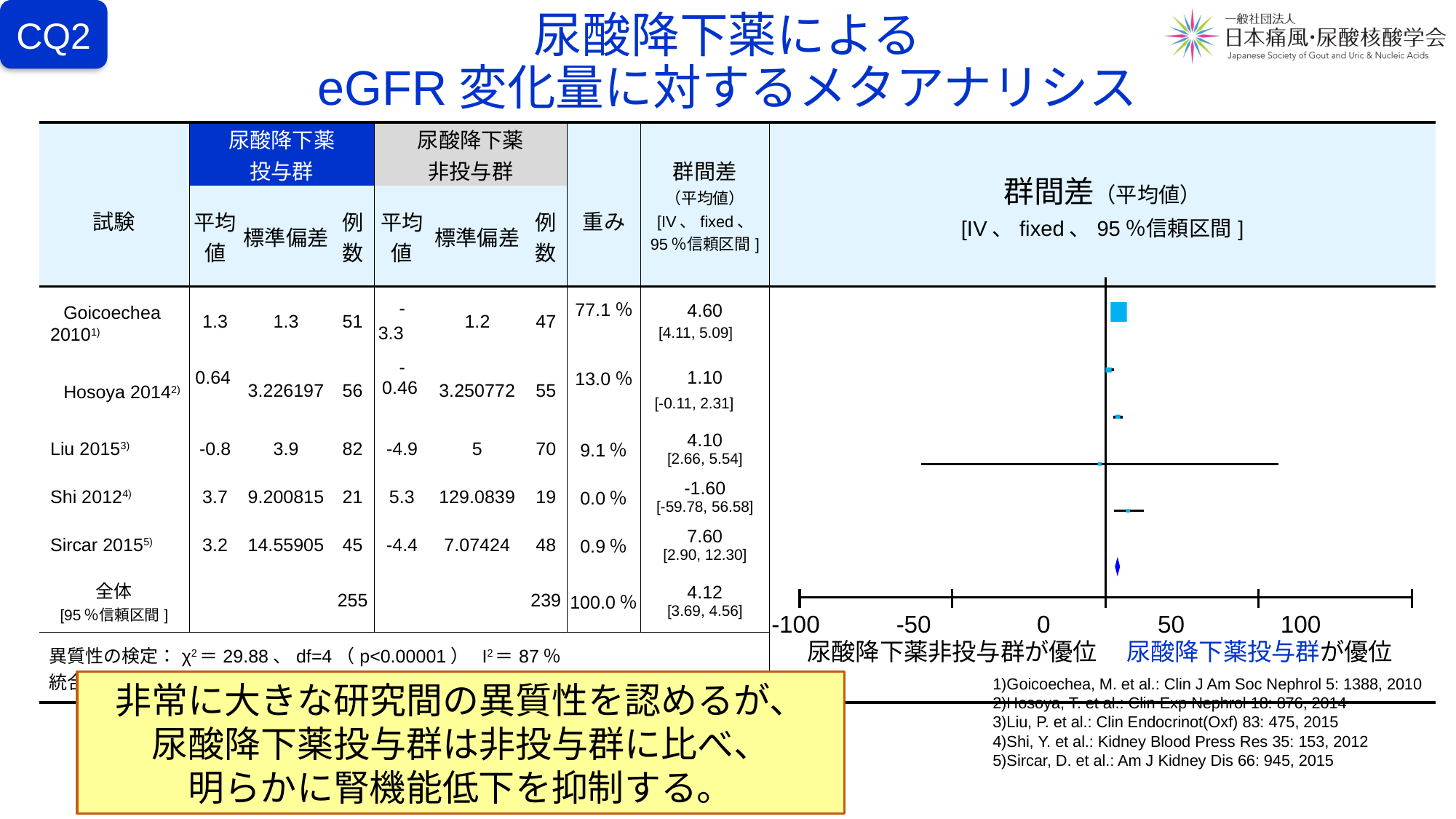

CQ2
# 尿酸降下薬による eGFR変化量に対するメタアナリシス
| 試験 | 尿酸降下薬 投与群 |  |  | 尿酸降下薬 非投与群 |  |  | 重み | 群間差 （平均値） [IV、fixed、 95％信頼区間] | 群間差（平均値） [IV、fixed、95％信頼区間] |
| --- | --- | --- | --- | --- | --- | --- | --- | --- | --- |
|  | 平均値 | 標準偏差 | 例数 | 平均値 | 標準偏差 | 例数 |  |  |  |
| Goicoechea 20101) | 1.3 | 1.3 | 51 | -3.3 | 1.2 | 47 | 77.1％ | 4.60 [4.11, 5.09] |  |
| Hosoya 20142) | 0.64 | 3.226197 | 56 | -0.46 | 3.250772 | 55 | 13.0％ | 1.10 [-0.11, 2.31] |  |
| Liu 20153) | -0.8 | 3.9 | 82 | -4.9 | 5 | 70 | 9.1％ | 4.10 [2.66, 5.54] |  |
| Shi 20124) | 3.7 | 9.200815 | 21 | 5.3 | 129.0839 | 19 | 0.0％ | -1.60 [-59.78, 56.58] |  |
| Sircar 20155) | 3.2 | 14.55905 | 45 | -4.4 | 7.07424 | 48 | 0.9％ | 7.60 [2.90, 12.30] |  |
| 全体 [95％信頼区間] |  |  | 255 |  |  | 239 | 100.0％ | 4.12 [3.69, 4.56] |  |
| 異質性の検定：χ2＝29.88、df=4（p<0.00001） I2＝87％ 統合効果の検定：z＝18.60（p<0.00001） |  |  |  |  |  |  |  |  |  |

-100              -50                       0                      50                       100
尿酸降下薬非投与群が優位
尿酸降下薬投与群が優位
1)Goicoechea, M. et al.: Clin J Am Soc Nephrol 5: 1388, 2010
2)Hosoya, T. et al.: Clin Exp Nephrol 18: 876, 2014
3)Liu, P. et al.: Clin Endocrinot(Oxf) 83: 475, 2015
4)Shi, Y. et al.: Kidney Blood Press Res 35: 153, 2012
5)Sircar, D. et al.: Am J Kidney Dis 66: 945, 2015
非常に大きな研究間の異質性を認めるが、
尿酸降下薬投与群は非投与群に比べ、
明らかに腎機能低下を抑制する。